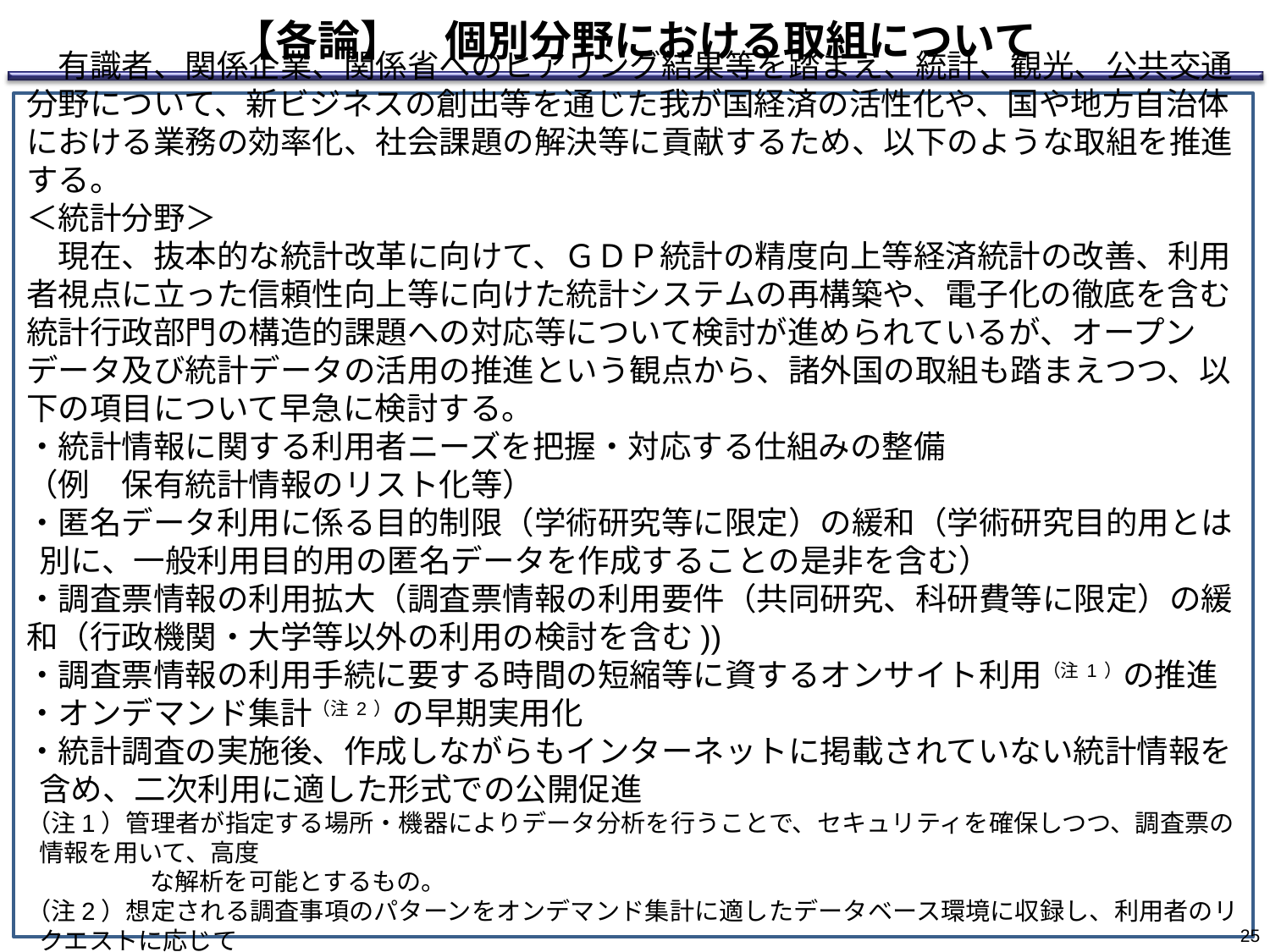

【各論】　個別分野における取組について
　有識者、関係企業、関係省へのヒアリング結果等を踏まえ、統計、観光、公共交通分野について、新ビジネスの創出等を通じた我が国経済の活性化や、国や地方自治体における業務の効率化、社会課題の解決等に貢献するため、以下のような取組を推進する。
＜統計分野＞
　現在、抜本的な統計改革に向けて、ＧＤＰ統計の精度向上等経済統計の改善、利用者視点に立った信頼性向上等に向けた統計システムの再構築や、電子化の徹底を含む統計行政部門の構造的課題への対応等について検討が進められているが、オープンデータ及び統計データの活用の推進という観点から、諸外国の取組も踏まえつつ、以下の項目について早急に検討する。
・統計情報に関する利用者ニーズを把握・対応する仕組みの整備
（例　保有統計情報のリスト化等）
・匿名データ利用に係る目的制限（学術研究等に限定）の緩和（学術研究目的用とは別に、一般利用目的用の匿名データを作成することの是非を含む）
・調査票情報の利用拡大（調査票情報の利用要件（共同研究、科研費等に限定）の緩和（行政機関・大学等以外の利用の検討を含む))
・調査票情報の利用手続に要する時間の短縮等に資するオンサイト利用（注1）の推進
・オンデマンド集計（注2）の早期実用化
・統計調査の実施後、作成しながらもインターネットに掲載されていない統計情報を含め、二次利用に適した形式での公開促進
（注1）管理者が指定する場所・機器によりデータ分析を行うことで、セキュリティを確保しつつ、調査票の情報を用いて、高度
　　　　　な解析を可能とするもの。
（注2）想定される調査事項のパターンをオンデマンド集計に適したデータベース環境に収録し、利用者のリクエストに応じて
　　　　　迅速に結果を返すオーダーメード的な統計データの提供システム
25